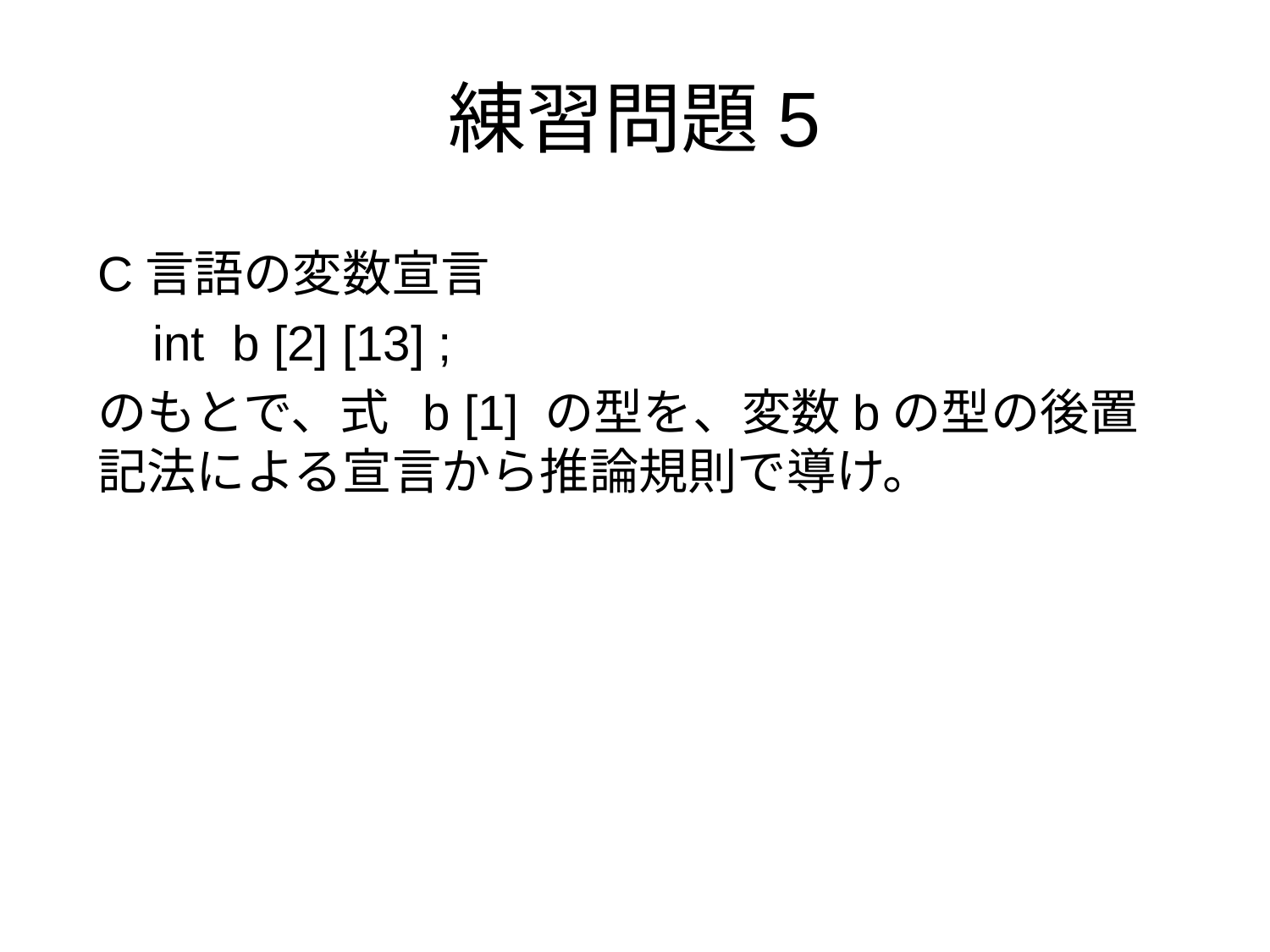

# 練習問題5
C言語の変数宣言
    int  b [2] [13] ;
のもとで、式  b [1] の型を、変数bの型の後置記法による宣言から推論規則で導け。